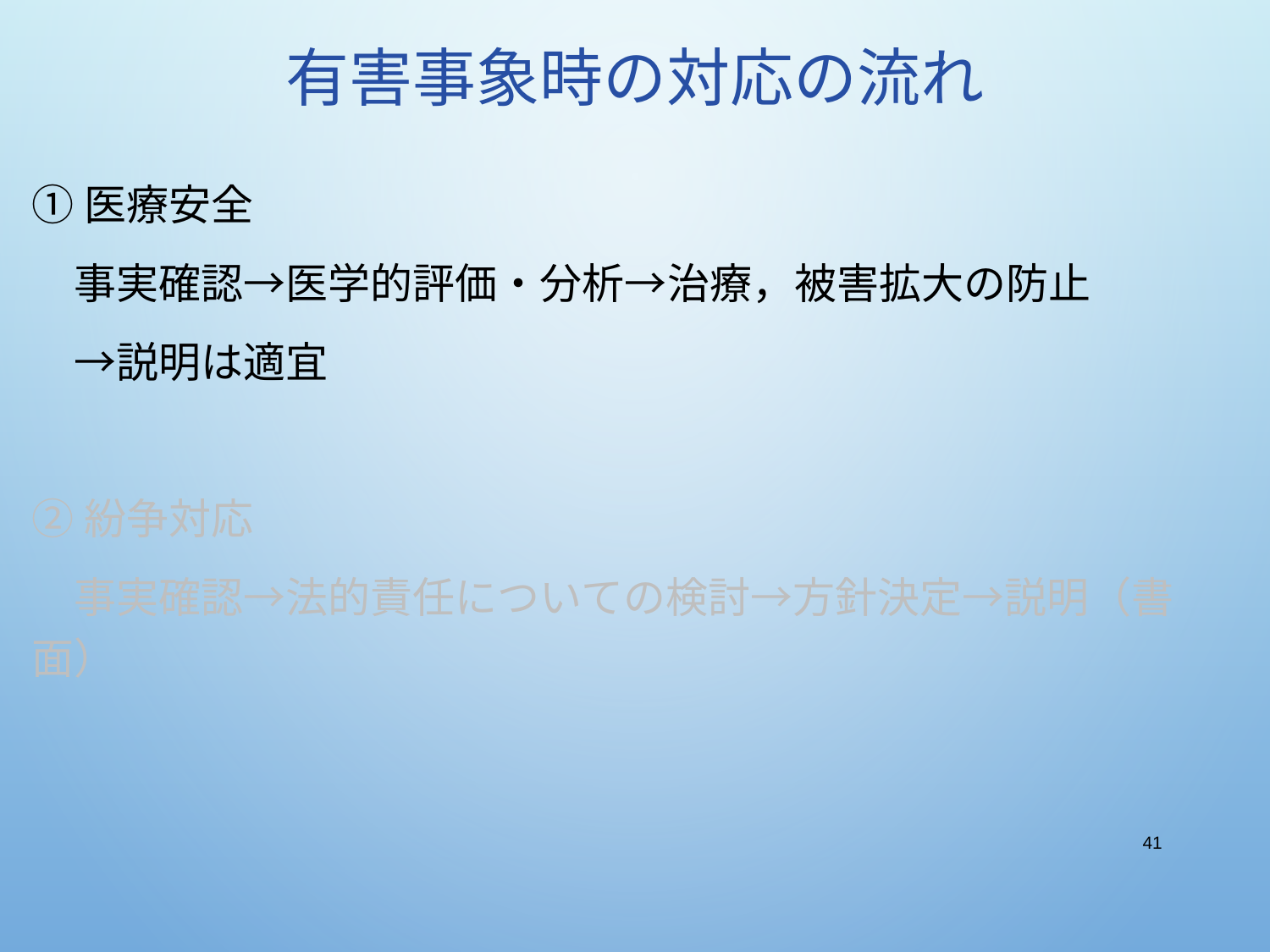

# 有害事象時の対応の流れ
①医療安全
　事実確認→医学的評価・分析→治療，被害拡大の防止
　→説明は適宜

②紛争対応
　事実確認→法的責任についての検討→方針決定→説明（書面）

41